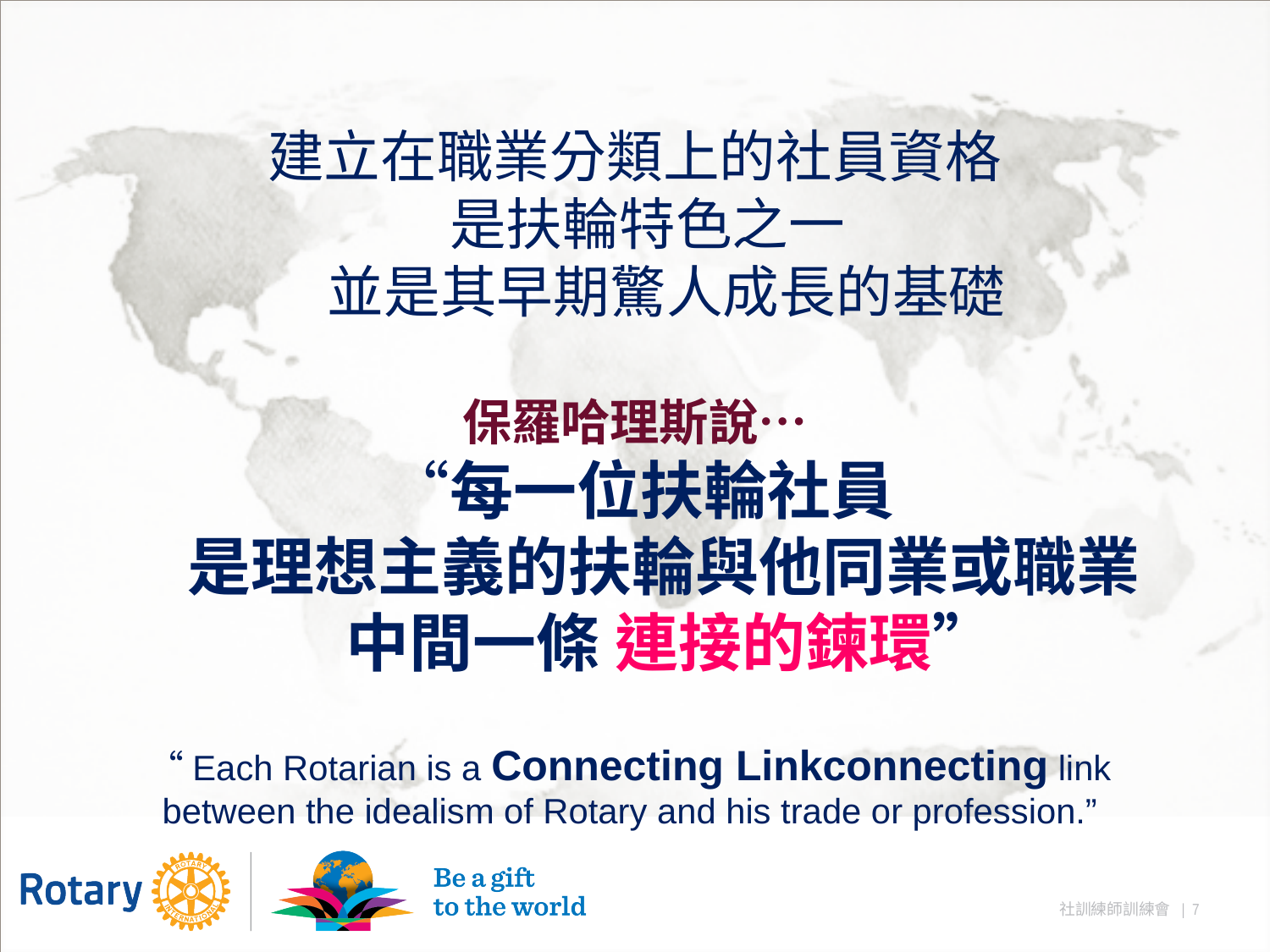

# 建立在職業分類上的社員資格 是扶輪特色之一 並是其早期驚人成長的基礎 保羅哈理斯說… “每一位扶輪社員 是理想主義的扶輪與他同業或職業 中間一條 連接的鍊環” “Each Rotarian is a Connecting Linkconnecting link between the idealism of Rotary and his trade or profession.”